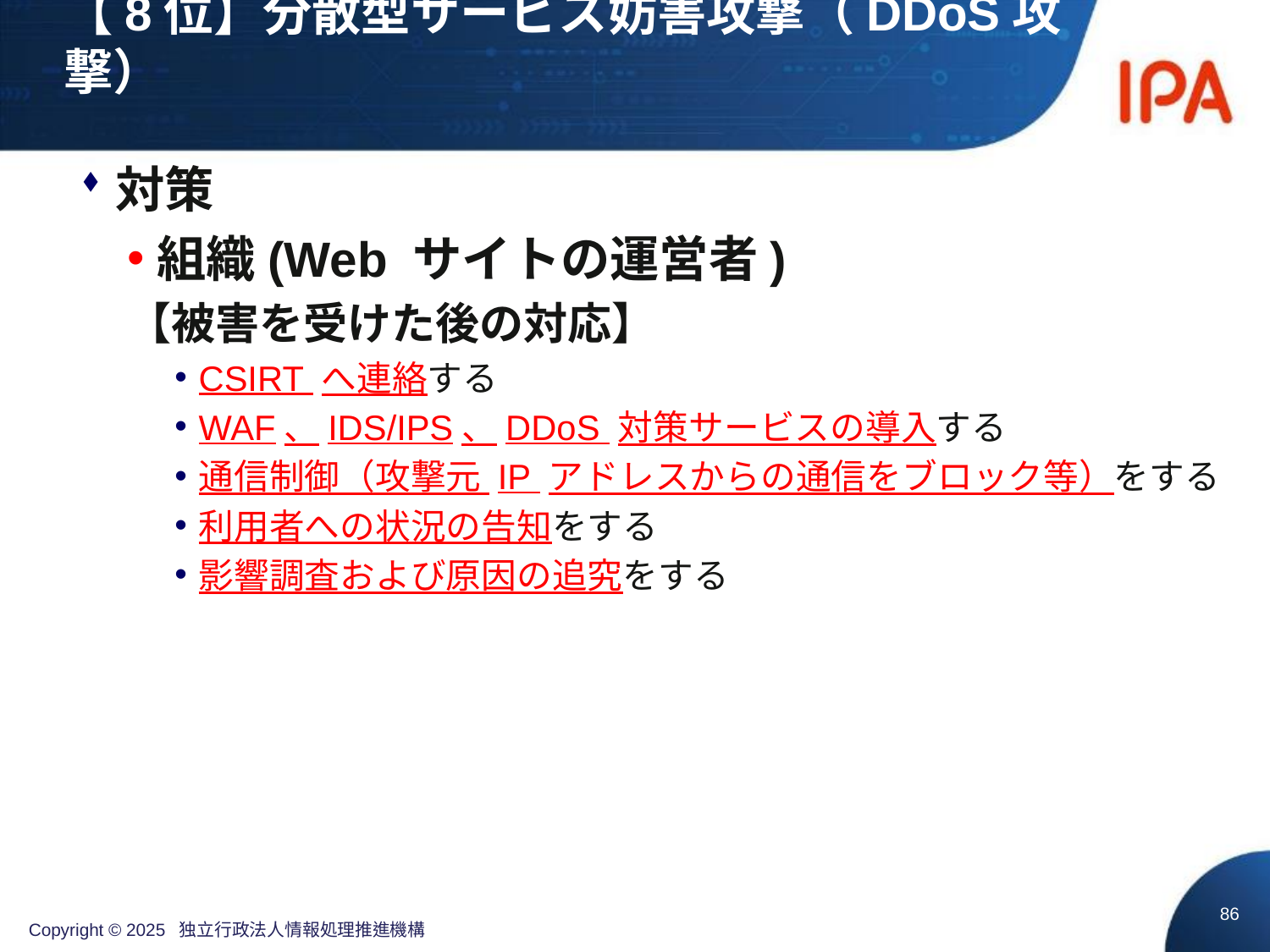

# 【8位】分散型サービス妨害攻撃（DDoS攻撃）
対策
組織(Web サイトの運営者)
【被害を受けた後の対応】
CSIRT へ連絡する
WAF、IDS/IPS、DDoS 対策サービスの導入する
通信制御（攻撃元 IP アドレスからの通信をブロック等）をする
利用者への状況の告知をする
影響調査および原因の追究をする
86
Copyright © 2025  独立行政法人情報処理推進機構